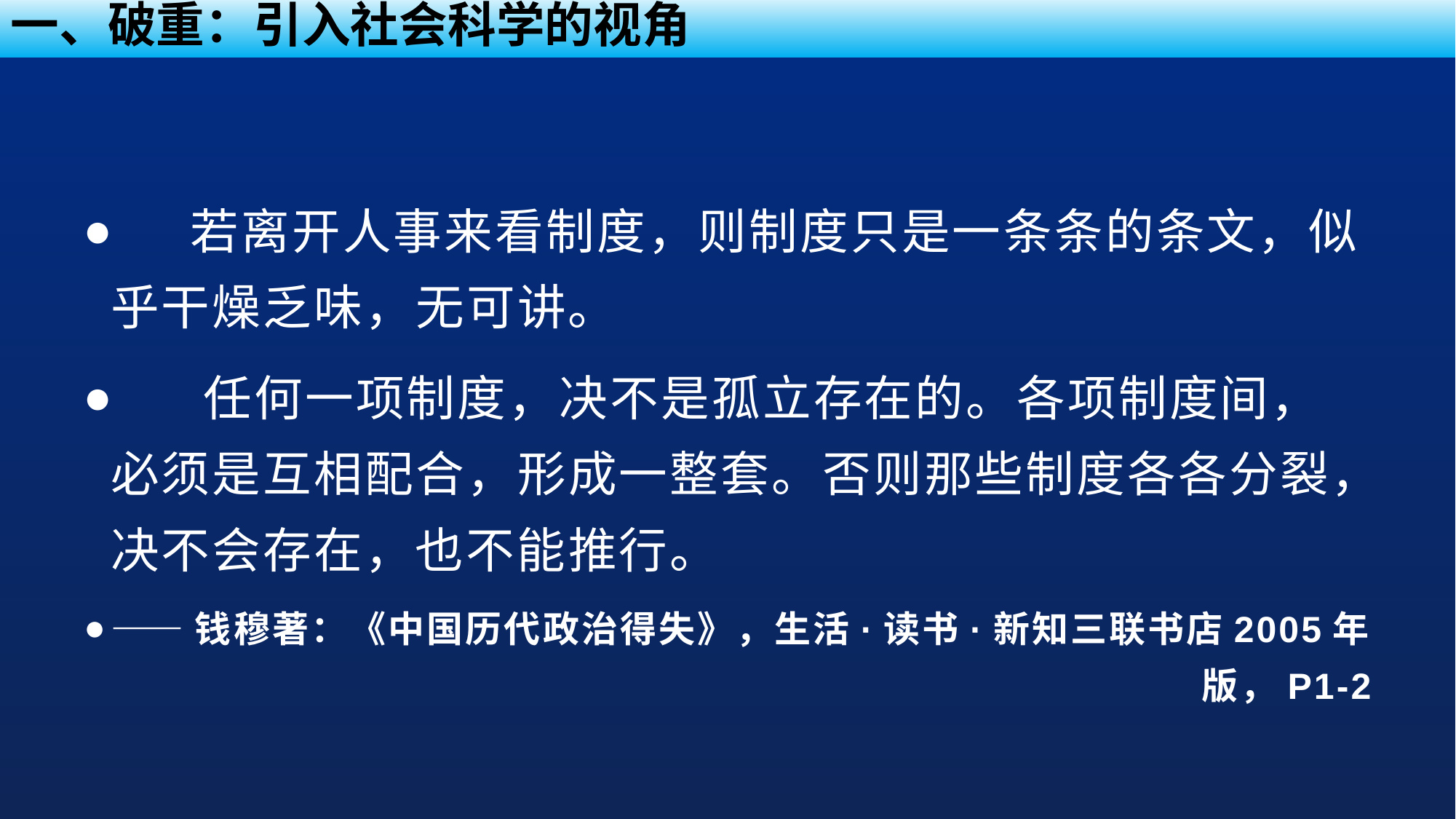

一、破重：引入社会科学的视角
     若离开人事来看制度，则制度只是一条条的条文，似乎干燥乏味，无可讲。
      任何一项制度，决不是孤立存在的。各项制度间，必须是互相配合，形成一整套。否则那些制度各各分裂，决不会存在，也不能推行。
——钱穆著：《中国历代政治得失》，生活·读书·新知三联书店2005年版，P1-2